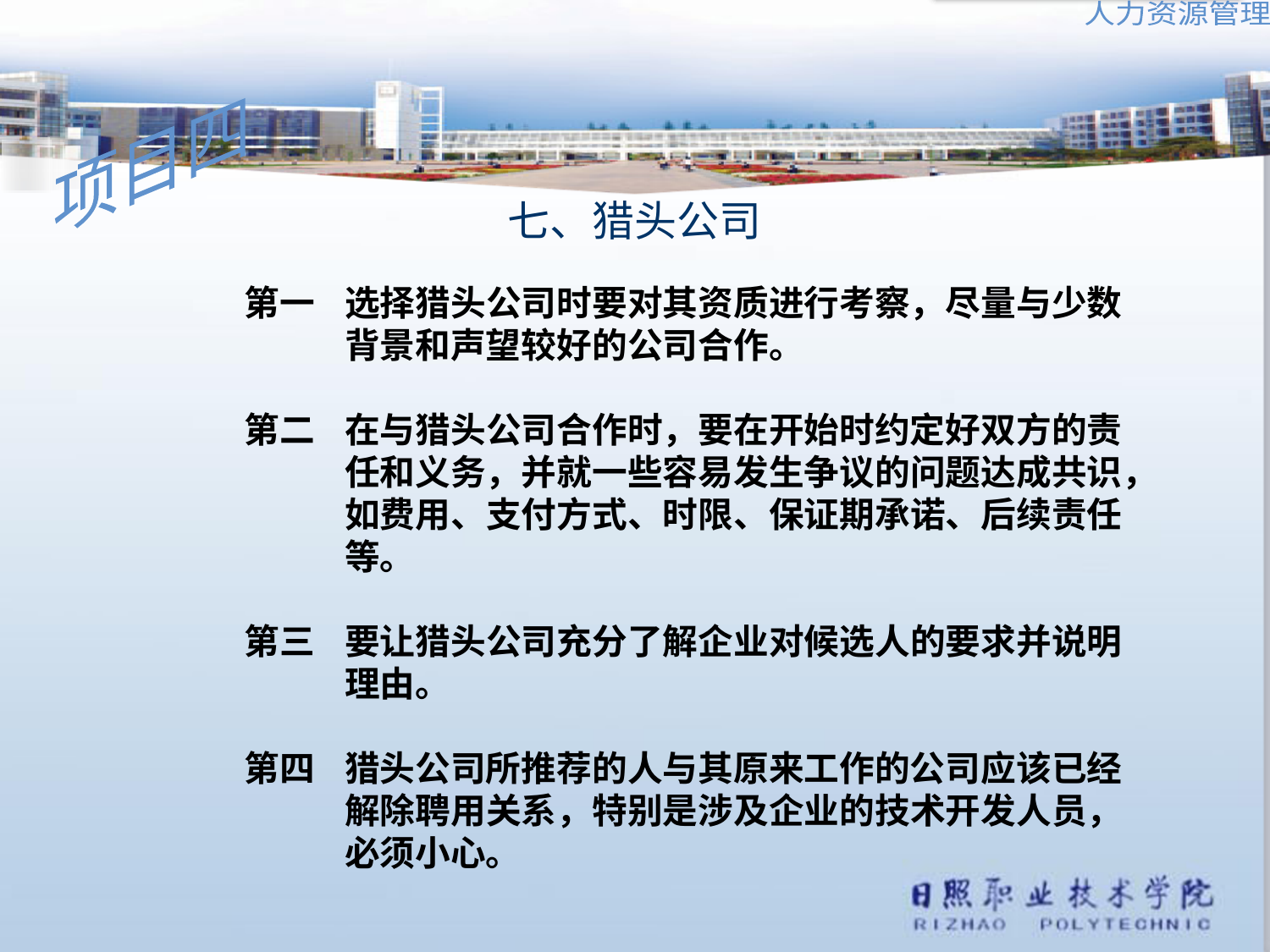

七、猎头公司
第一

第二

第三

第四
选择猎头公司时要对其资质进行考察，尽量与少数背景和声望较好的公司合作。

在与猎头公司合作时，要在开始时约定好双方的责任和义务，并就一些容易发生争议的问题达成共识，如费用、支付方式、时限、保证期承诺、后续责任等。

要让猎头公司充分了解企业对候选人的要求并说明理由。

猎头公司所推荐的人与其原来工作的公司应该已经解除聘用关系，特别是涉及企业的技术开发人员，必须小心。